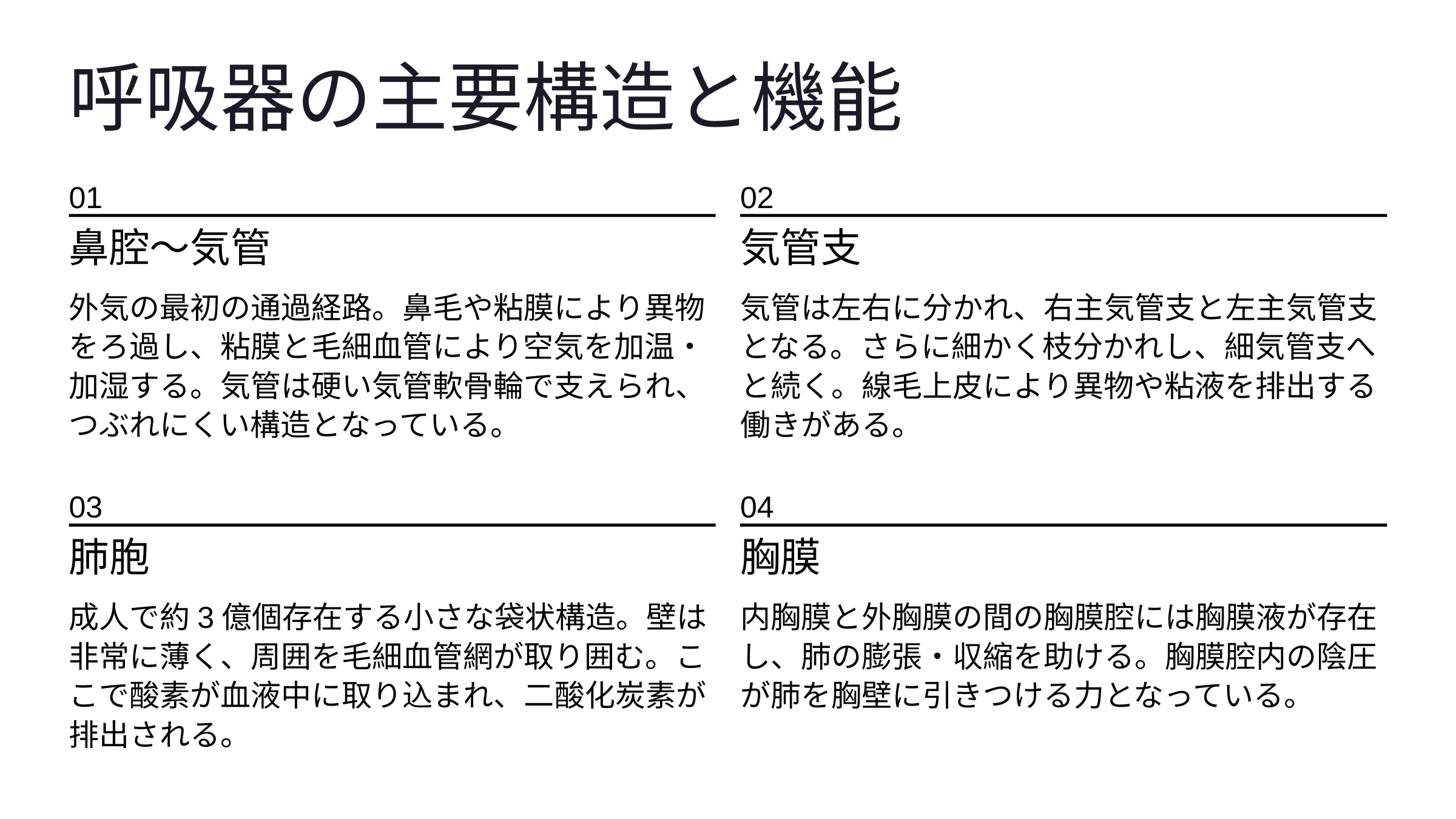

呼吸器の主要構造と機能
01
02

鼻腔～気管
気管支
外気の最初の通過経路。鼻毛や粘膜により異物をろ過し、粘膜と毛細血管により空気を加温・加湿する。気管は硬い気管軟骨輪で支えられ、つぶれにくい構造となっている。
気管は左右に分かれ、右主気管支と左主気管支となる。さらに細かく枝分かれし、細気管支へと続く。線毛上皮により異物や粘液を排出する働きがある。
03
04

肺胞
胸膜
成人で約3億個存在する小さな袋状構造。壁は非常に薄く、周囲を毛細血管網が取り囲む。ここで酸素が血液中に取り込まれ、二酸化炭素が排出される。
内胸膜と外胸膜の間の胸膜腔には胸膜液が存在し、肺の膨張・収縮を助ける。胸膜腔内の陰圧が肺を胸壁に引きつける力となっている。